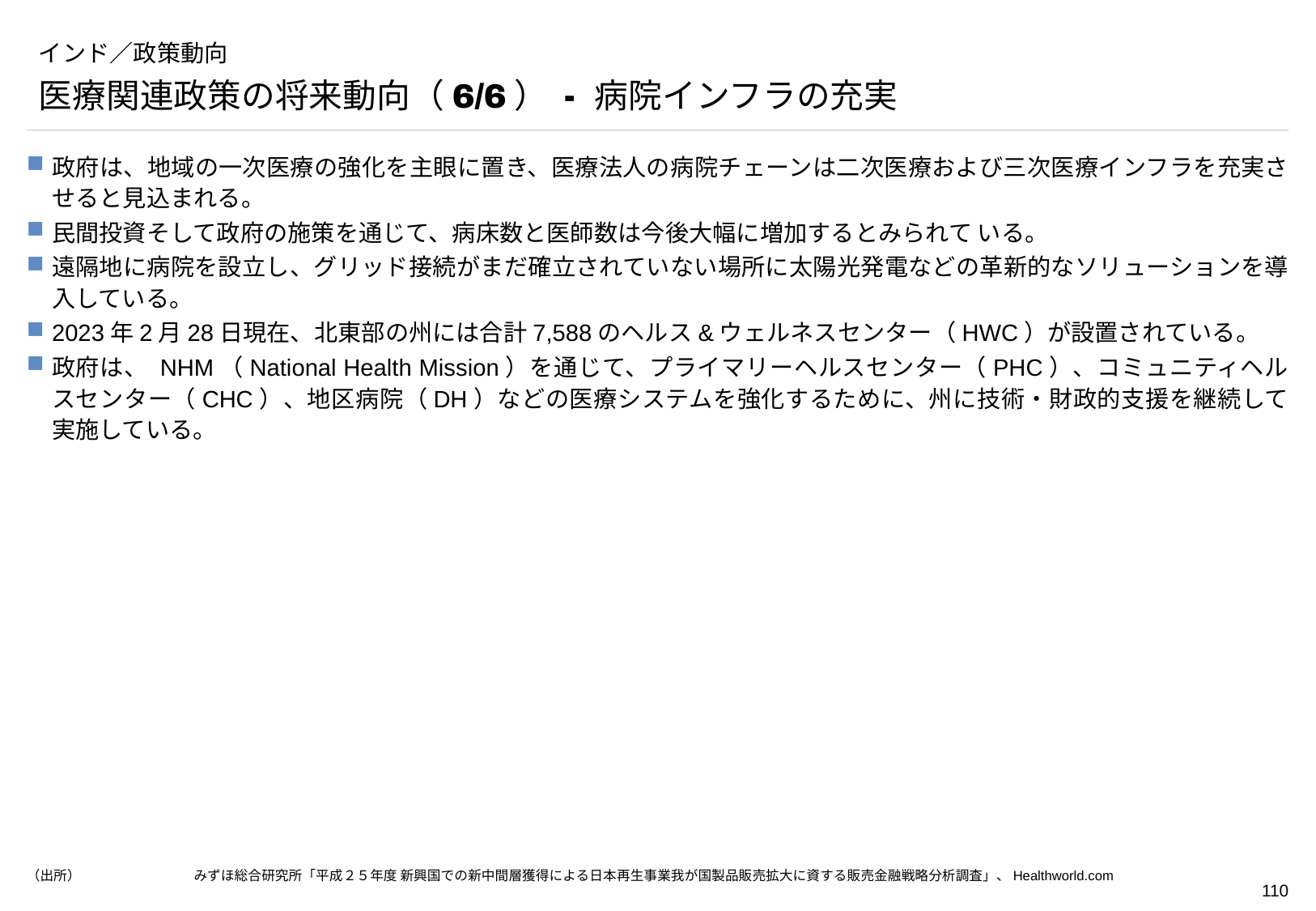

# インド／政策動向
医療関連政策の将来動向（6/6） - 病院インフラの充実
政府は、地域の一次医療の強化を主眼に置き、医療法人の病院チェーンは二次医療および三次医療インフラを充実させると見込まれる。
民間投資そして政府の施策を通じて、病床数と医師数は今後大幅に増加するとみられて いる。
遠隔地に病院を設立し、グリッド接続がまだ確立されていない場所に太陽光発電などの革新的なソリューションを導入している。
2023年2月28日現在、北東部の州には合計7,588のヘルス&ウェルネスセンター（HWC）が設置されている。
政府は、 NHM（National Health Mission）を通じて、プライマリーヘルスセンター（PHC）、コミュニティヘルスセンター（CHC）、地区病院（DH）などの医療システムを強化するために、州に技術・財政的支援を継続して実施している。
（出所）	みずほ総合研究所「平成２５年度 新興国での新中間層獲得による日本再生事業我が国製品販売拡大に資する販売金融戦略分析調査」、Healthworld.com